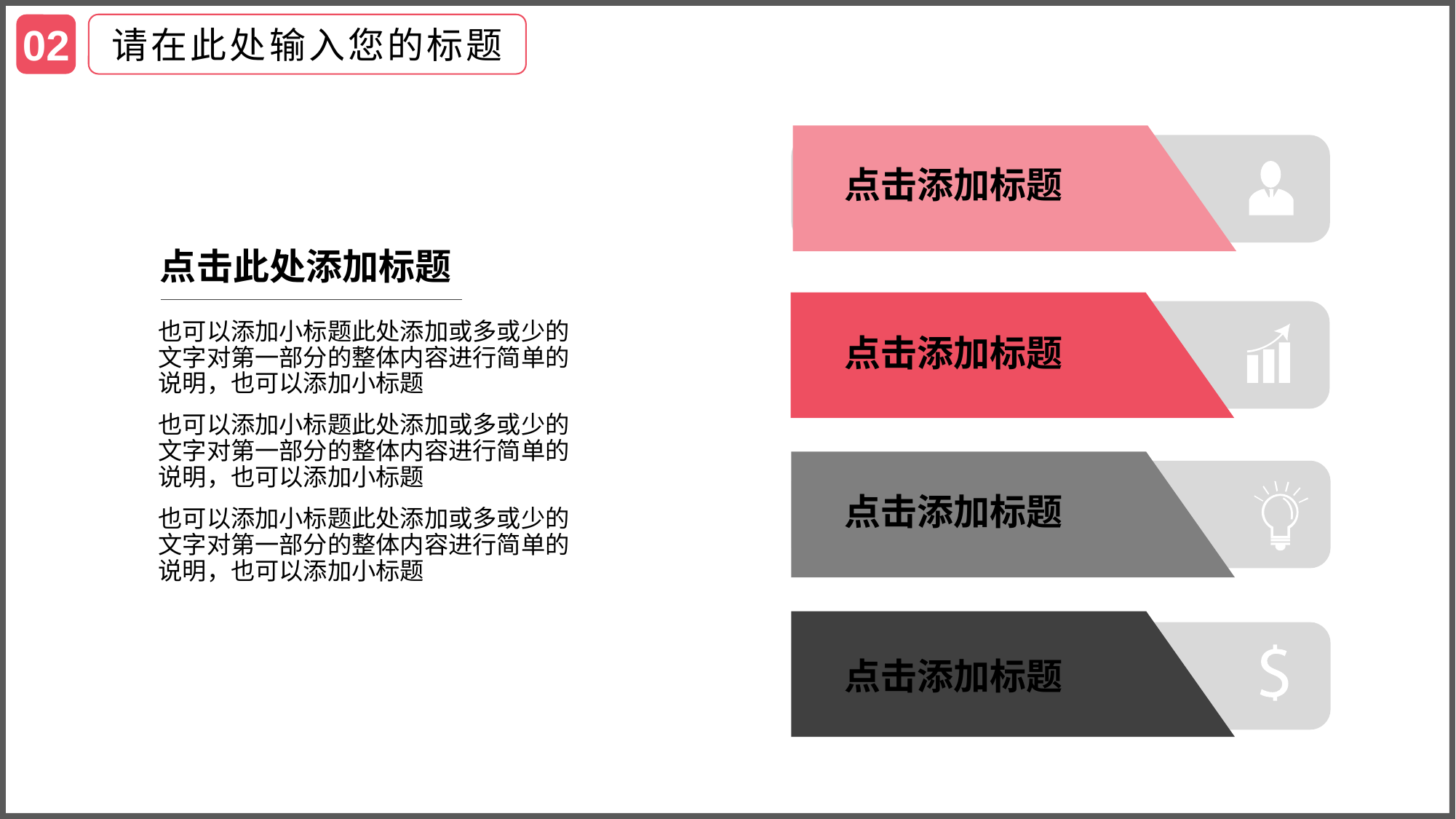

02
请在此处输入您的标题

点击添加标题

点击此处添加标题

也可以添加小标题此处添加或多或少的文字对第一部分的整体内容进行简单的说明，也可以添加小标题
也可以添加小标题此处添加或多或少的文字对第一部分的整体内容进行简单的说明，也可以添加小标题
也可以添加小标题此处添加或多或少的文字对第一部分的整体内容进行简单的说明，也可以添加小标题

点击添加标题

点击添加标题

点击添加标题